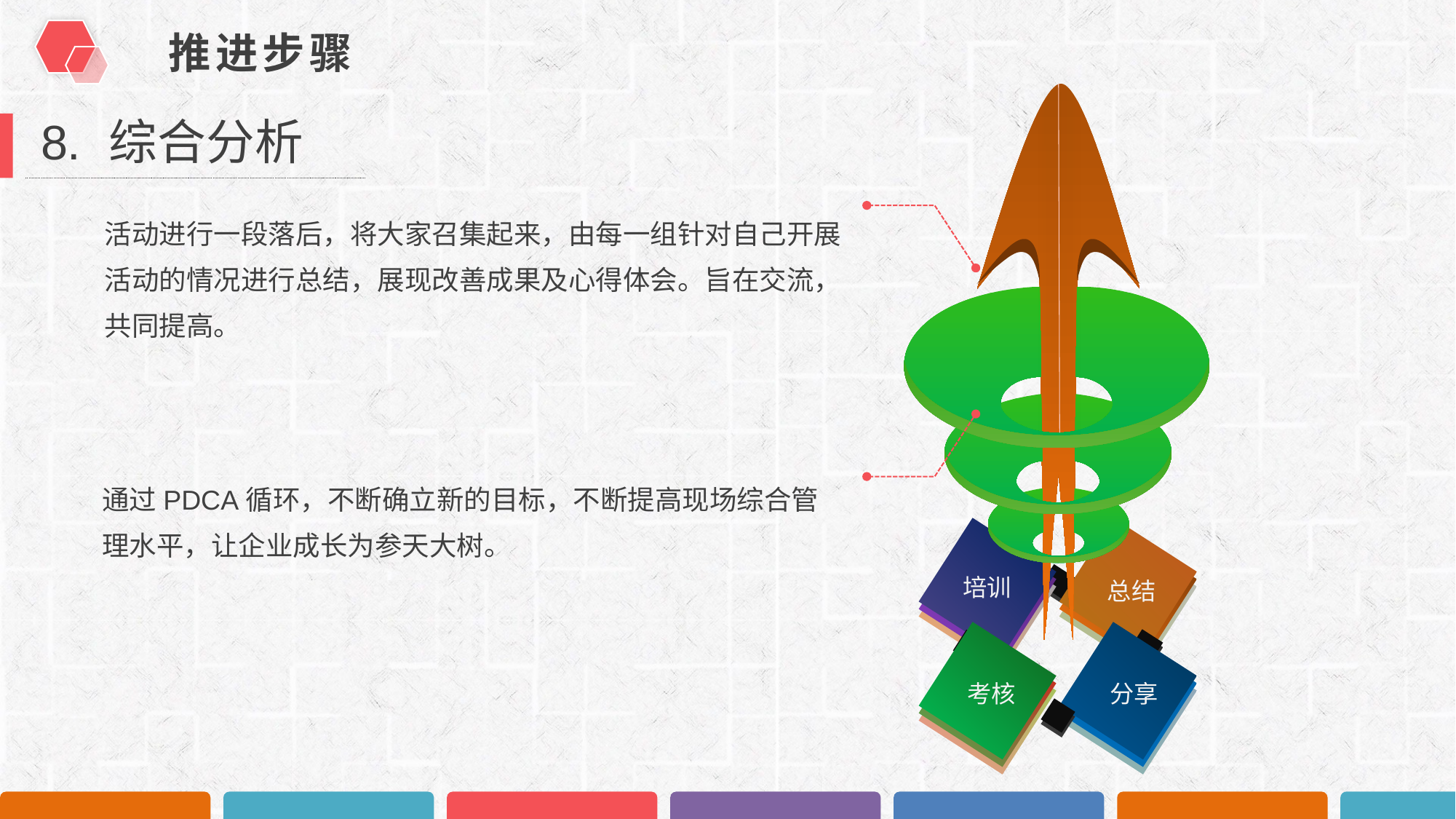

推进步骤

综合分析

活动进行一段落后，将大家召集起来，由每一组针对自己开展活动的情况进行总结，展现改善成果及心得体会。旨在交流，共同提高。

通过PDCA循环，不断确立新的目标，不断提高现场综合管理水平，让企业成长为参天大树。

培训
总结
考核
分享